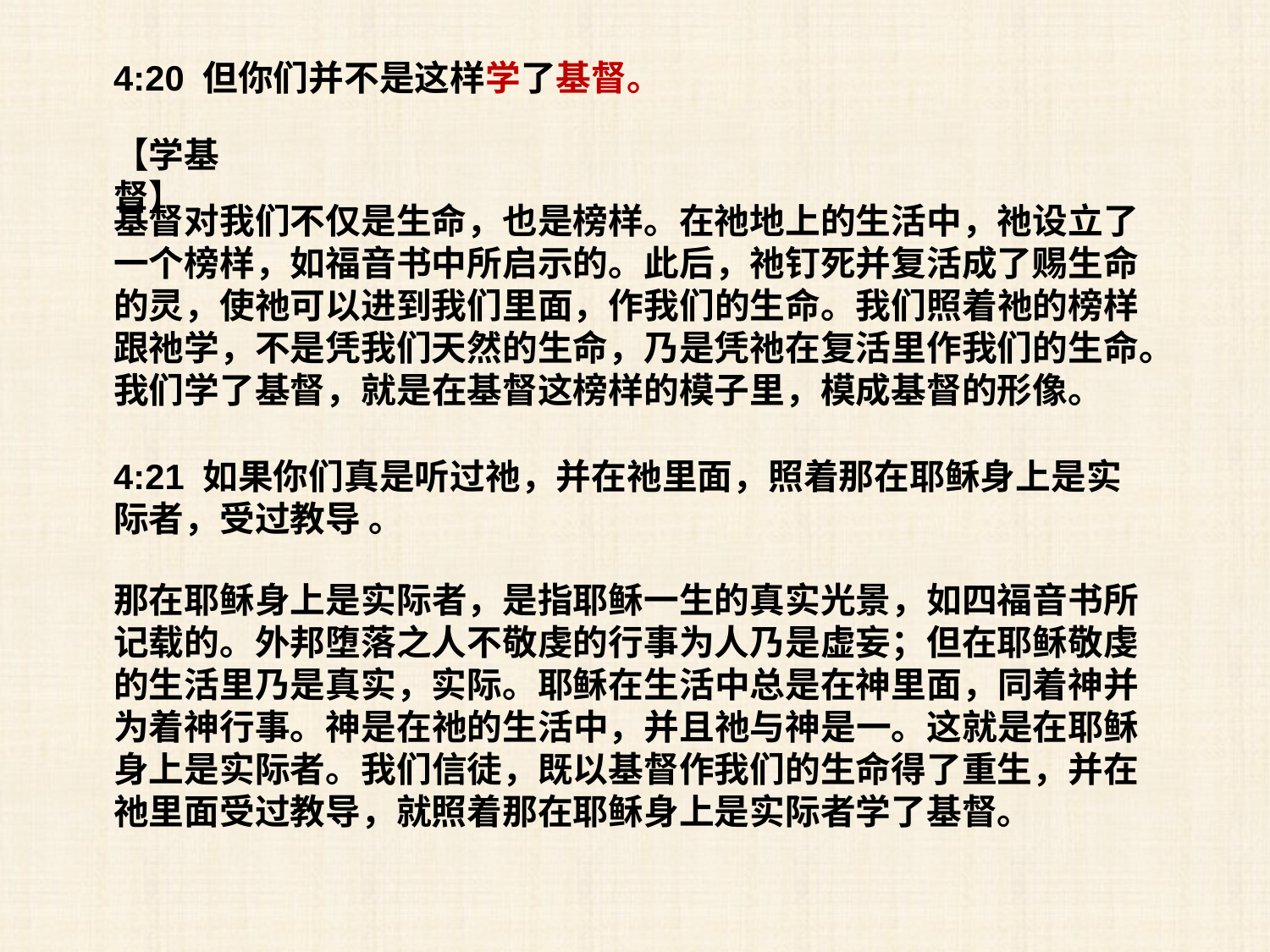

4:20 但你们并不是这样学了基督。
【学基督】
基督对我们不仅是生命，也是榜样。在祂地上的生活中，祂设立了一个榜样，如福音书中所启示的。此后，祂钉死并复活成了赐生命的灵，使祂可以进到我们里面，作我们的生命。我们照着祂的榜样跟祂学，不是凭我们天然的生命，乃是凭祂在复活里作我们的生命。我们学了基督，就是在基督这榜样的模子里，模成基督的形像。
4:21 如果你们真是听过祂，并在祂里面，照着那在耶稣身上是实际者，受过教导 。
那在耶稣身上是实际者，是指耶稣一生的真实光景，如四福音书所记载的。外邦堕落之人不敬虔的行事为人乃是虚妄；但在耶稣敬虔的生活里乃是真实，实际。耶稣在生活中总是在神里面，同着神并为着神行事。神是在祂的生活中，并且祂与神是一。这就是在耶稣身上是实际者。我们信徒，既以基督作我们的生命得了重生，并在祂里面受过教导，就照着那在耶稣身上是实际者学了基督。